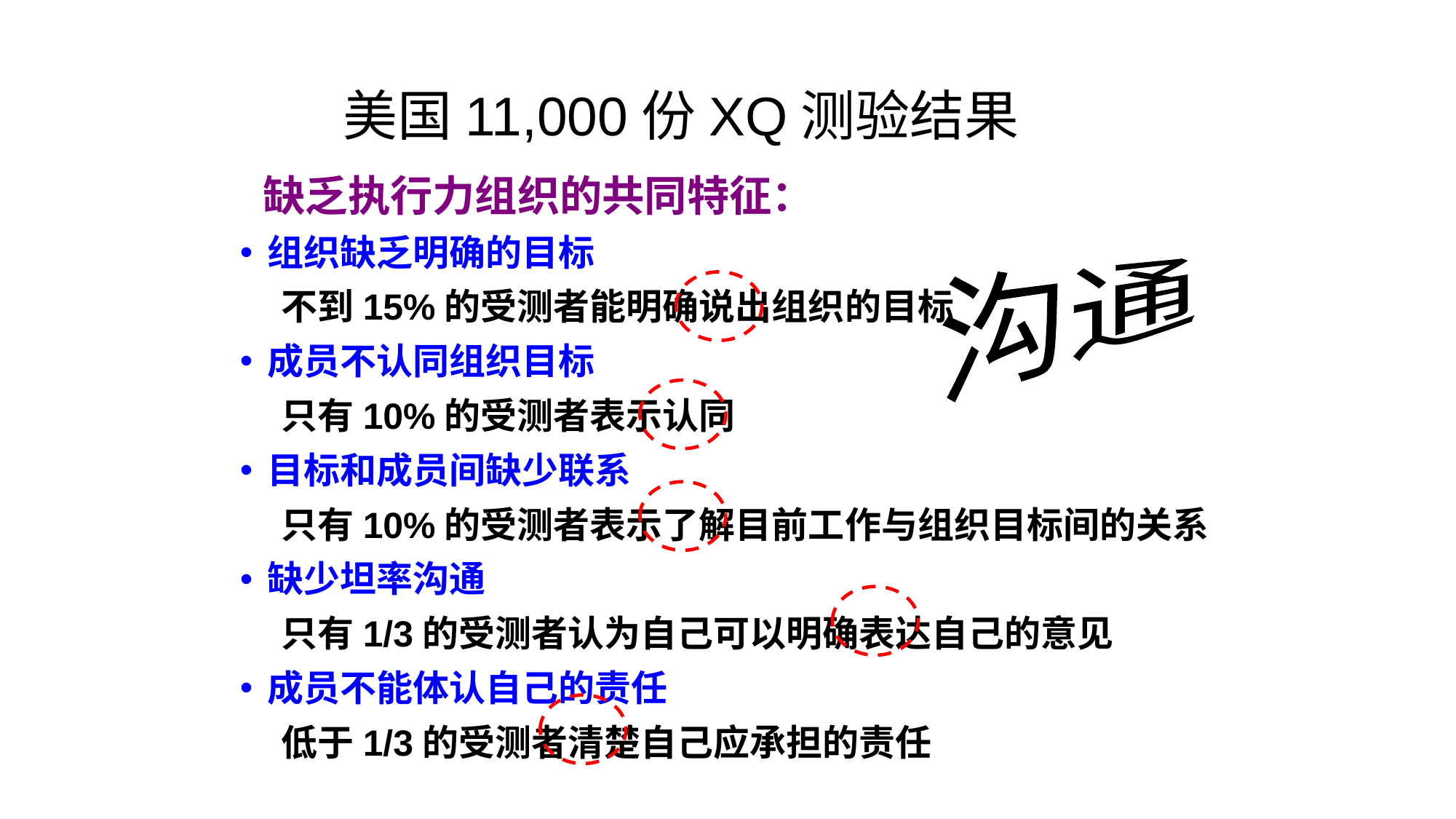

# 美国11,000份XQ测验结果
缺乏执行力组织的共同特征：
组织缺乏明确的目标
    不到15%的受测者能明确说出组织的目标
成员不认同组织目标
    只有10%的受测者表示认同
目标和成员间缺少联系
    只有10%的受测者表示了解目前工作与组织目标间的关系
缺少坦率沟通
    只有1/3的受测者认为自己可以明确表达自己的意见
成员不能体认自己的责任
    低于1/3的受测者清楚自己应承担的责任
沟通